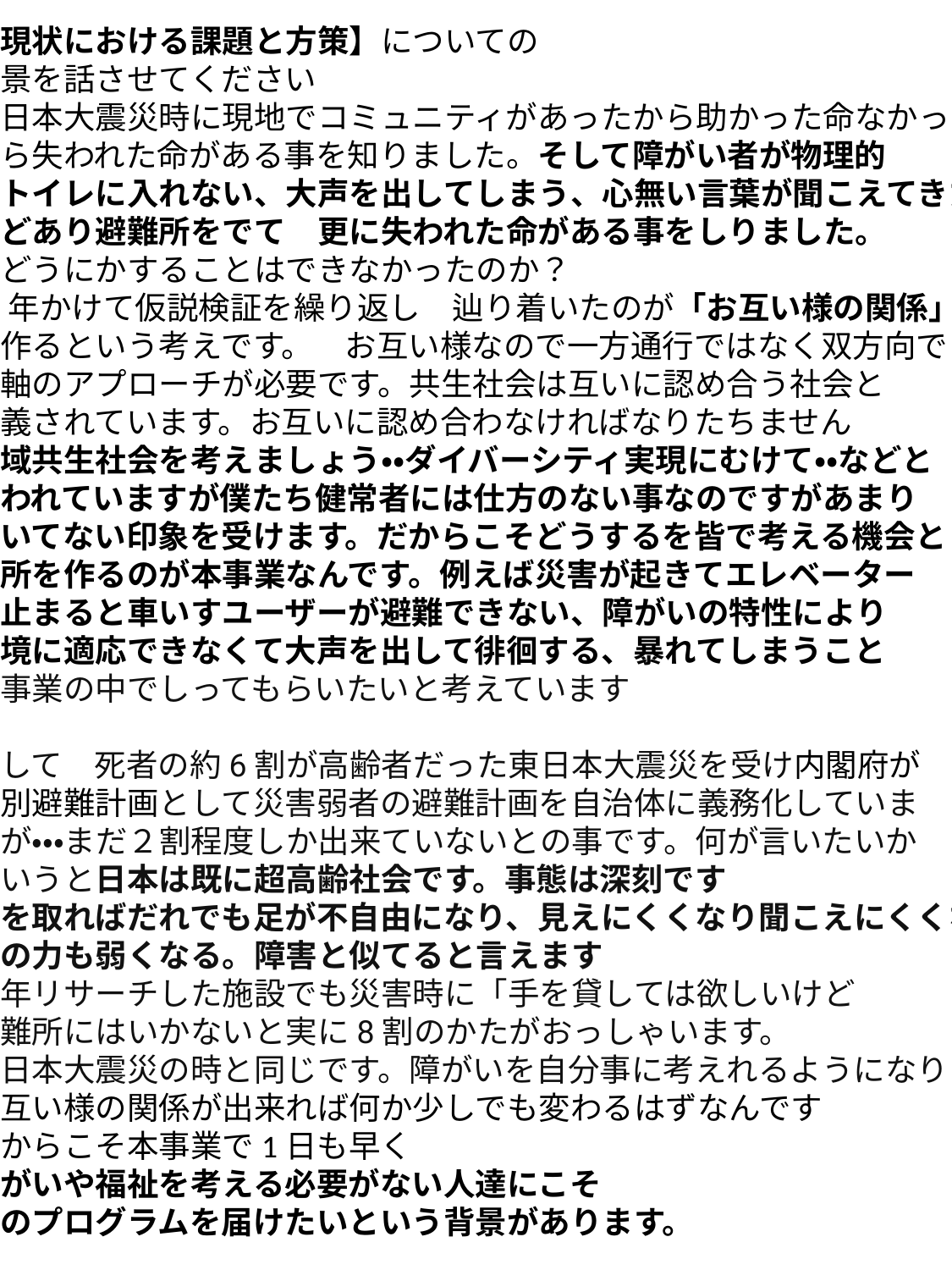

【現状における課題と方策】についての
背景を話させてください
東日本大震災時に現地でコミュニティがあったから助かった命なかった
から失われた命がある事を知りました。そして障がい者が物理的
にトイレに入れない、大声を出してしまう、心無い言葉が聞こえてきた
などあり避難所をでて　更に失われた命がある事をしりました。
　どうにかすることはできなかったのか？
10年かけて仮説検証を繰り返し　辿り着いたのが「お互い様の関係」
を作るという考えです。　お互い様なので一方通行ではなく双方向で
二軸のアプローチが必要です。共生社会は互いに認め合う社会と
定義されています。お互いに認め合わなければなりたちません
地域共生社会を考えましょう・・ダイバーシティ実現にむけて・・などと
言われていますが僕たち健常者には仕方のない事なのですがあまり
響いてない印象を受けます。だからこそどうするを皆で考える機会と
場所を作るのが本事業なんです。例えば災害が起きてエレベーター
が止まると車いすユーザーが避難できない、障がいの特性により
環境に適応できなくて大声を出して徘徊する、暴れてしまうこと
を事業の中でしってもらいたいと考えています

そして　死者の約6割が高齢者だった東日本大震災を受け内閣府が
個別避難計画として災害弱者の避難計画を自治体に義務化していま
すが・・・まだ２割程度しか出来ていないとの事です。何が言いたいか
というと日本は既に超高齢社会です。事態は深刻です
年を取ればだれでも足が不自由になり、見えにくくなり聞こえにくくなり
腕の力も弱くなる。障害と似てると言えます
今年リサーチした施設でも災害時に「手を貸しては欲しいけど
避難所にはいかないと実に8割のかたがおっしゃいます。
東日本大震災の時と同じです。障がいを自分事に考えれるようになり
お互い様の関係が出来れば何か少しでも変わるはずなんです
だからこそ本事業で1日も早く
障がいや福祉を考える必要がない人達にこそ
このプログラムを届けたいという背景があります。